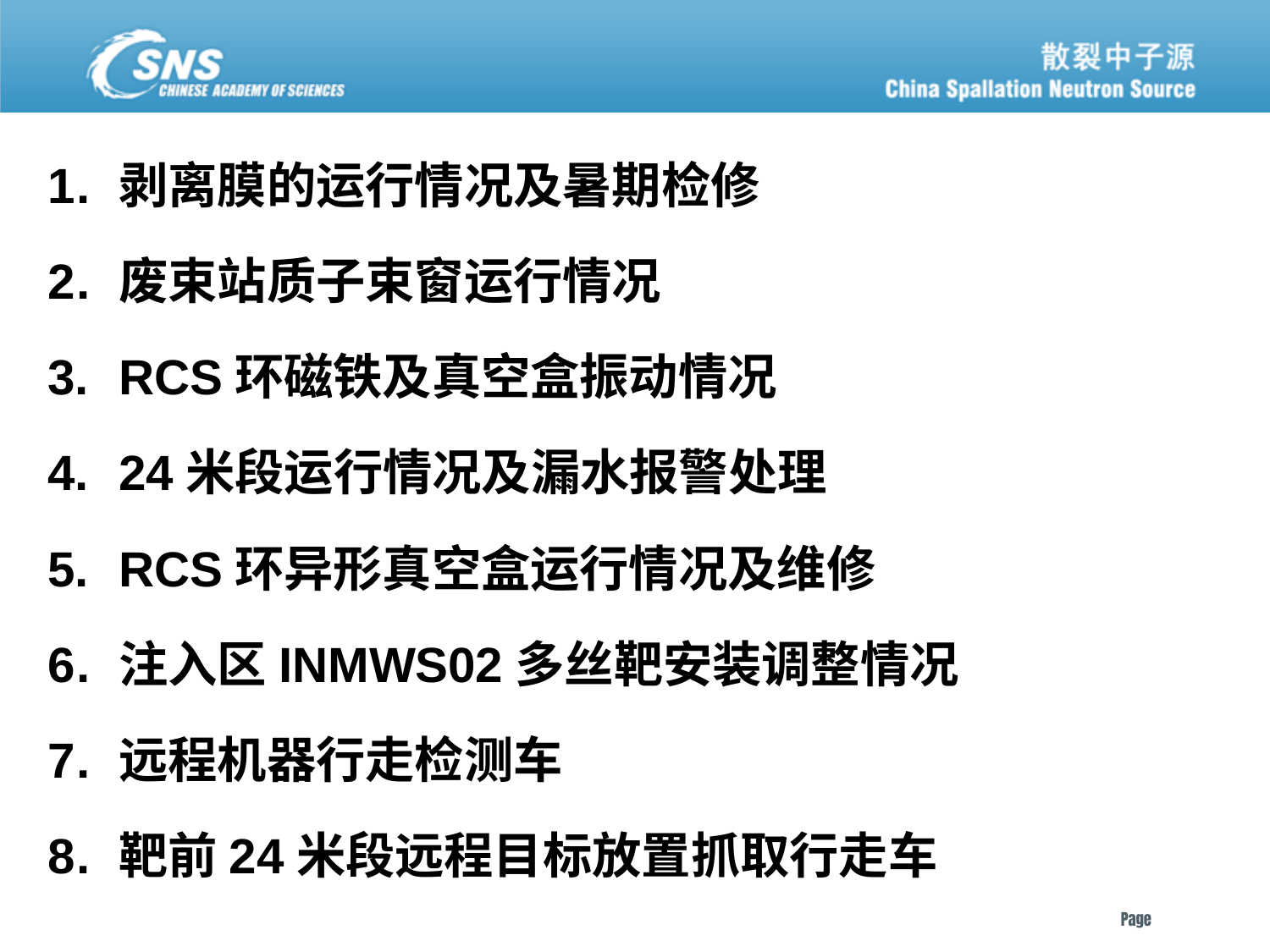

剥离膜的运行情况及暑期检修
废束站质子束窗运行情况
RCS环磁铁及真空盒振动情况
24米段运行情况及漏水报警处理
RCS环异形真空盒运行情况及维修
注入区INMWS02多丝靶安装调整情况
远程机器行走检测车
靶前24米段远程目标放置抓取行走车